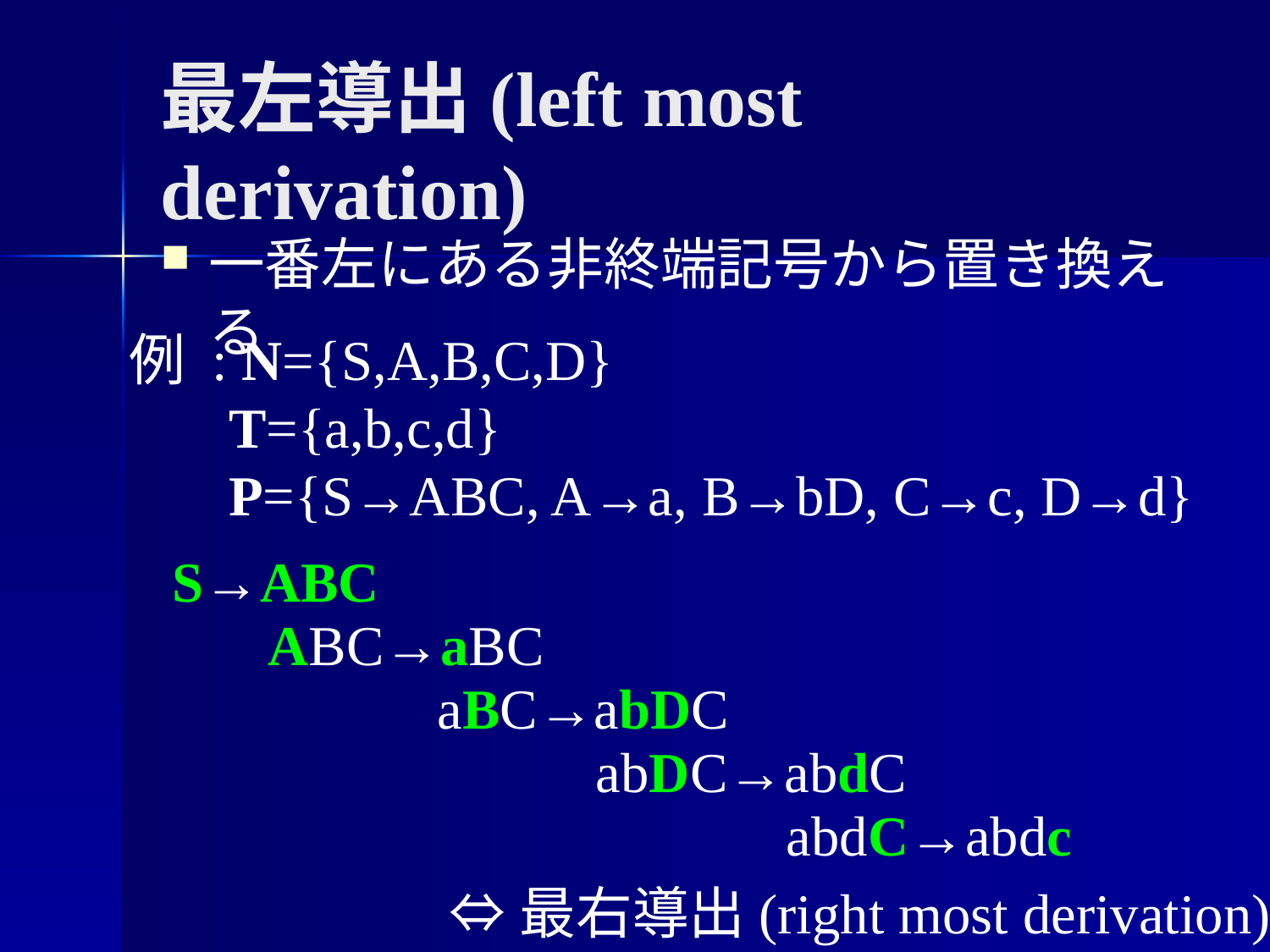

# 最左導出(left most derivation)
一番左にある非終端記号から置き換える
例 : N={S,A,B,C,D}
       T={a,b,c,d}
       P={S→ABC, A→a, B→bD, C→c, D→d}
S→ABC
ABC→aBC
aBC→abDC
abDC→abdC
abdC→abdc
⇔最右導出(right most derivation)